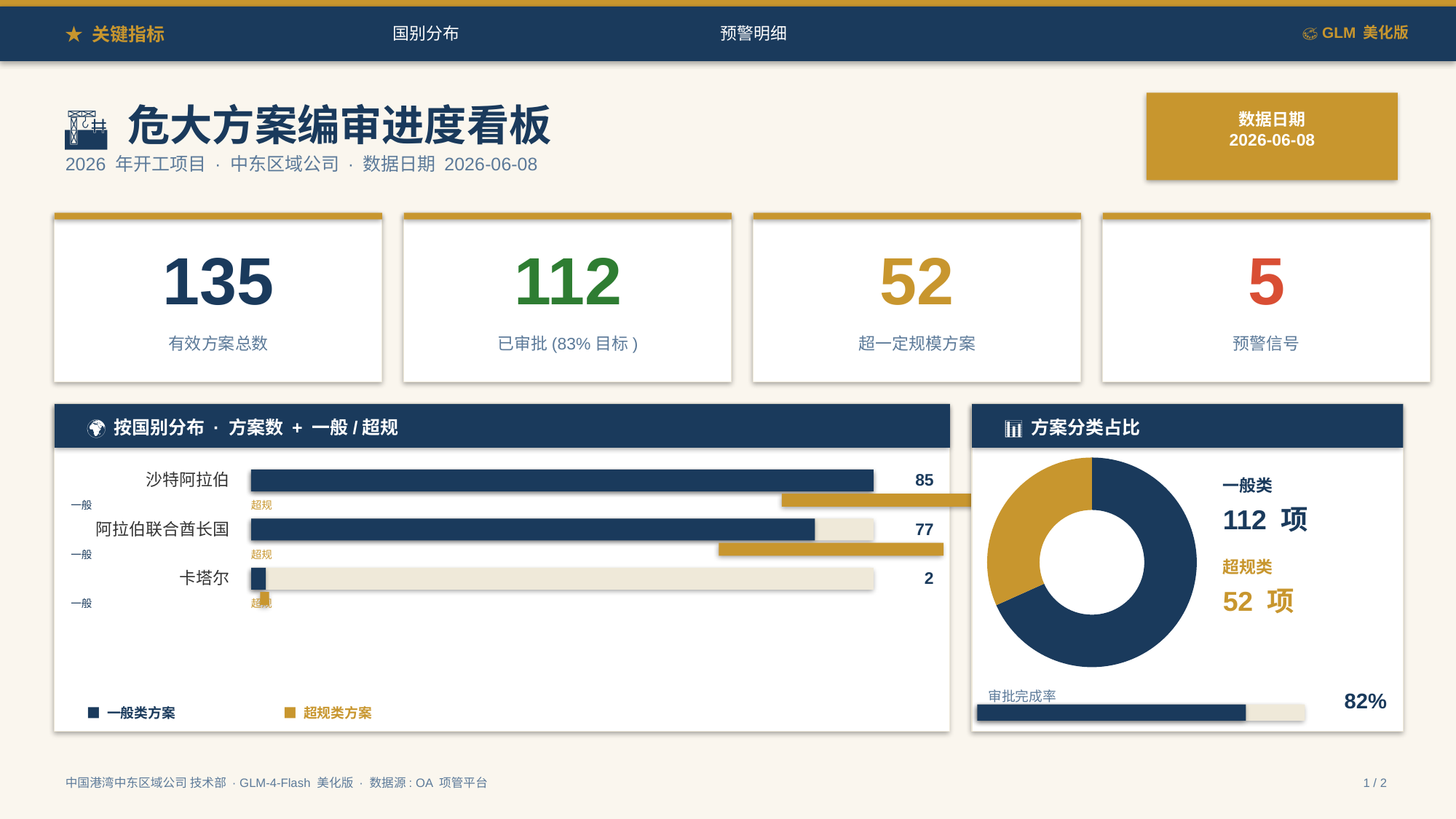

★ 关键指标
国别分布
预警明细
🎨 GLM 美化版
🏗️ 危大方案编审进度看板

数据日期
2026-06-08
2026 年开工项目 · 中东区域公司 · 数据日期 2026-06-08

135
112
52
5
有效方案总数
已审批(83%目标)
超一定规模方案
预警信号

🌍 按国别分布 · 方案数 + 一般/超规
📊 方案分类占比

### Chart

| Category |  |
|---|---|
| 一般类 | 112.0 |
| 超规类 | 52.0 |
沙特阿拉伯
85

一般类
一般
超规

112 项
阿拉伯联合酋长国
77

一般
超规

超规类
卡塔尔
2

52 项
一般
超规

审批完成率
82%
■ 一般类方案
■ 超规类方案

中国港湾中东区域公司 技术部 · GLM-4-Flash 美化版 · 数据源: OA 项管平台
1 / 2